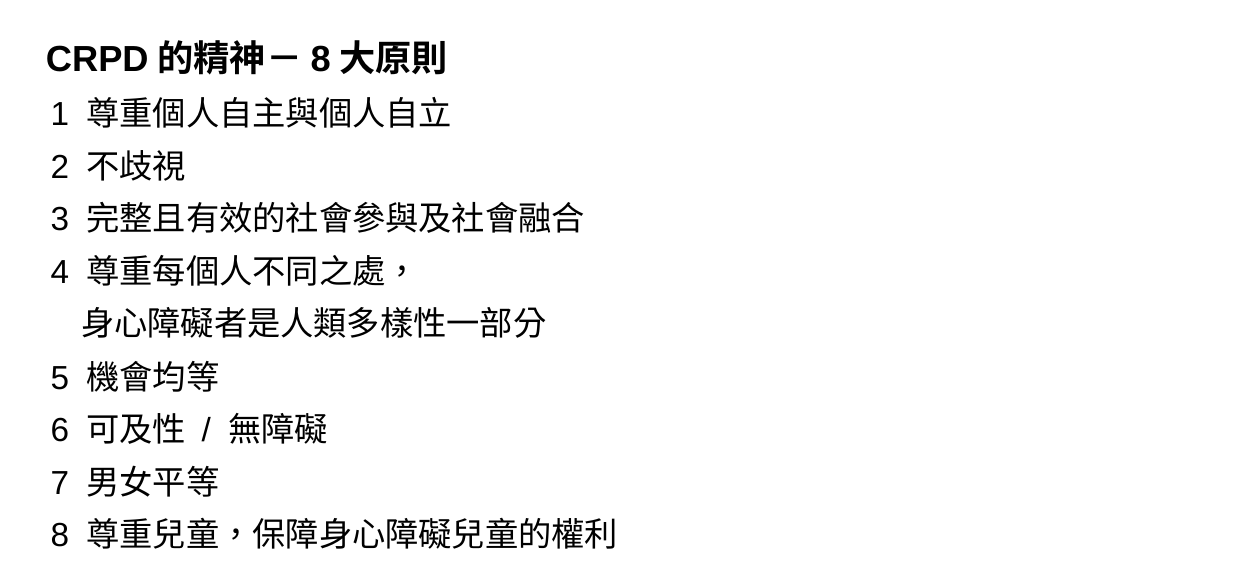

CRPD的精神－8大原則
1 尊重個人自主與個人自立
2 不歧視
3 完整且有效的社會參與及社會融合
4 尊重每個人不同之處，
   身心障礙者是人類多樣性一部分
5 機會均等
6 可及性 / 無障礙
7 男女平等
8 尊重兒童，保障身心障礙兒童的權利